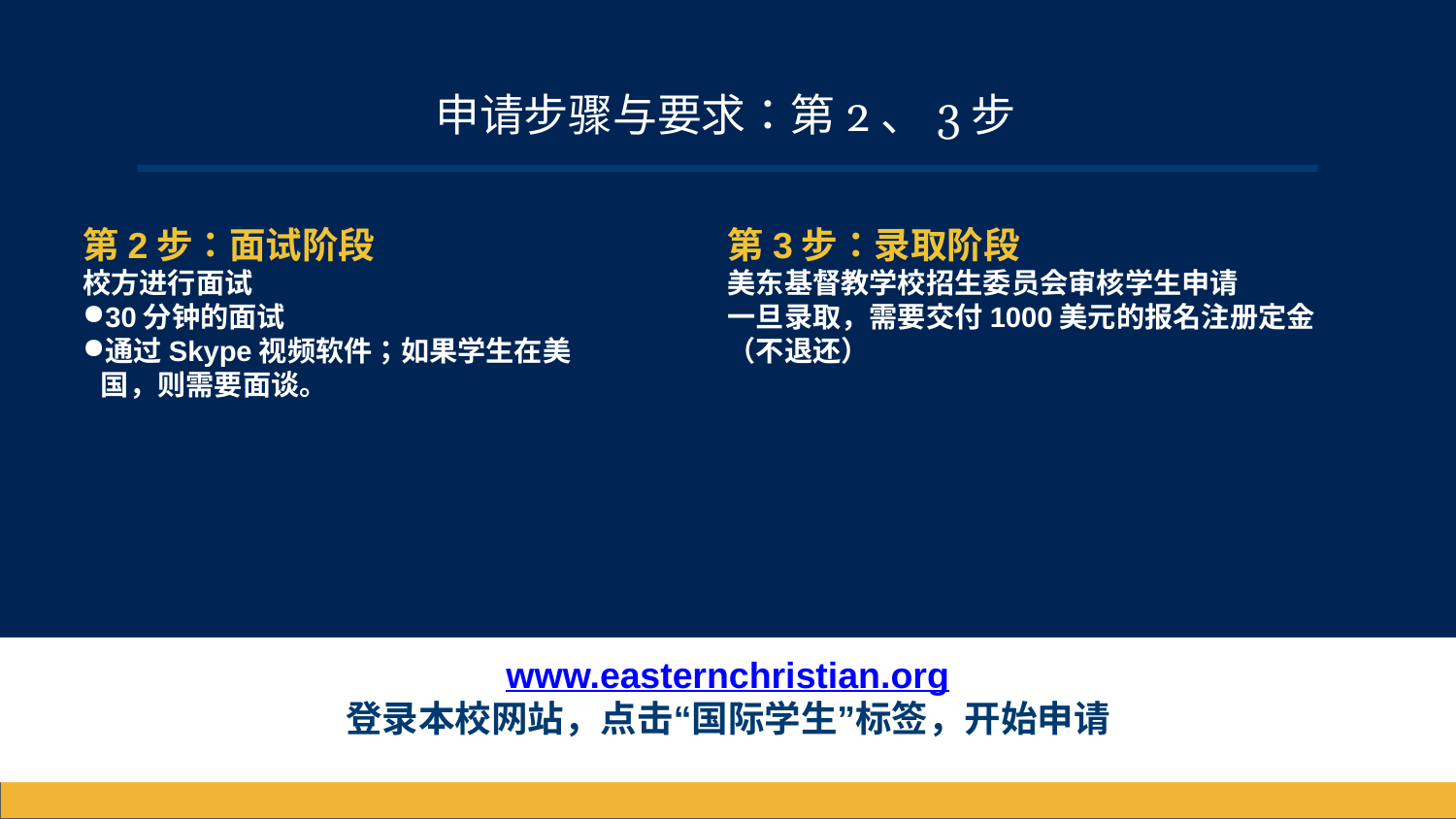

# 申请步骤与要求：第2、3步
第2步：面试阶段
校方进行面试
30分钟的面试
通过Skype视频软件；如果学生在美国，则需要面谈。
第3步：录取阶段
美东基督教学校招生委员会审核学生申请
一旦录取，需要交付1000美元的报名注册定金
（不退还）

www.easternchristian.org
登录本校网站，点击“国际学生”标签，开始申请